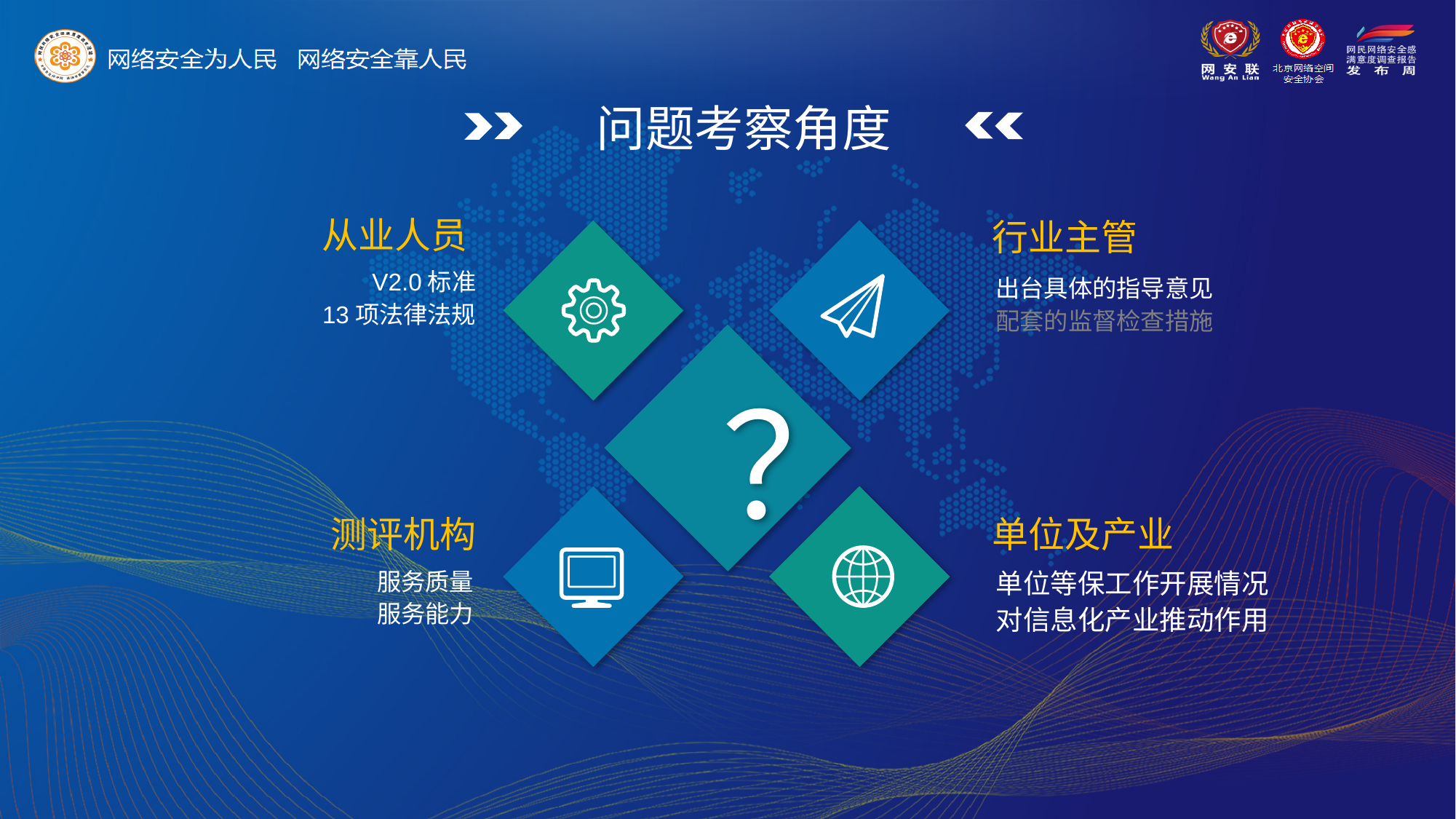

问题考察角度

从业人员
行业主管

V2.0标准
13项法律法规

出台具体的指导意见
配套的监督检查措施

？

测评机构
单位及产业

服务质量
服务能力

单位等保工作开展情况
对信息化产业推动作用